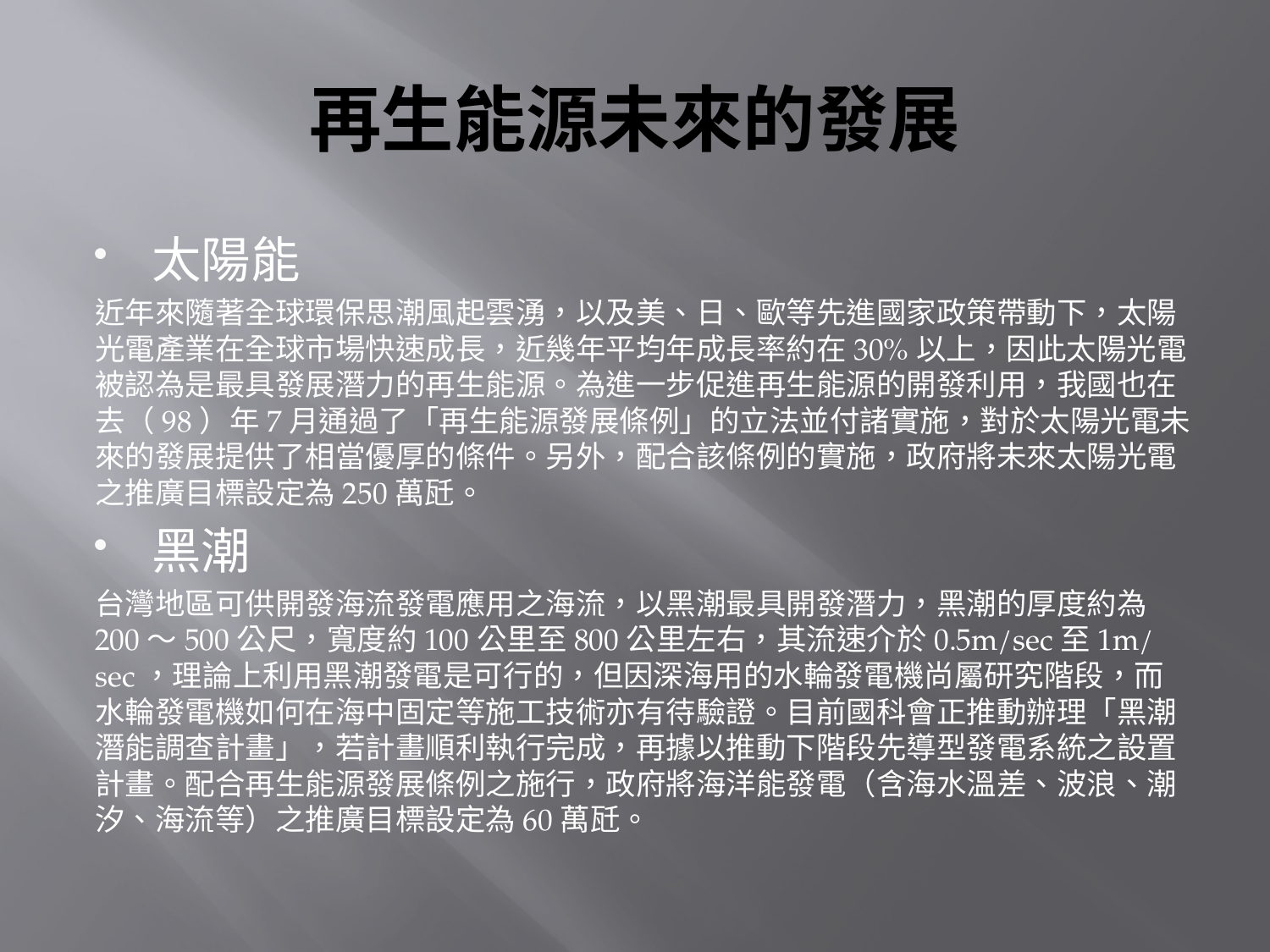

# 再生能源未來的發展
太陽能
近年來隨著全球環保思潮風起雲湧，以及美、日、歐等先進國家政策帶動下，太陽光電產業在全球市場快速成長，近幾年平均年成長率約在30%以上，因此太陽光電被認為是最具發展潛力的再生能源。為進一步促進再生能源的開發利用，我國也在去（98）年7月通過了「再生能源發展條例」的立法並付諸實施，對於太陽光電未來的發展提供了相當優厚的條件。另外，配合該條例的實施，政府將未來太陽光電之推廣目標設定為250萬瓩。
黑潮
台灣地區可供開發海流發電應用之海流，以黑潮最具開發潛力，黑潮的厚度約為200～500公尺，寬度約100公里至800公里左右，其流速介於0.5m/sec至1m/sec，理論上利用黑潮發電是可行的，但因深海用的水輪發電機尚屬研究階段，而水輪發電機如何在海中固定等施工技術亦有待驗證。目前國科會正推動辦理「黑潮潛能調查計畫」，若計畫順利執行完成，再據以推動下階段先導型發電系統之設置計畫。配合再生能源發展條例之施行，政府將海洋能發電（含海水溫差、波浪、潮汐、海流等）之推廣目標設定為60萬瓩。